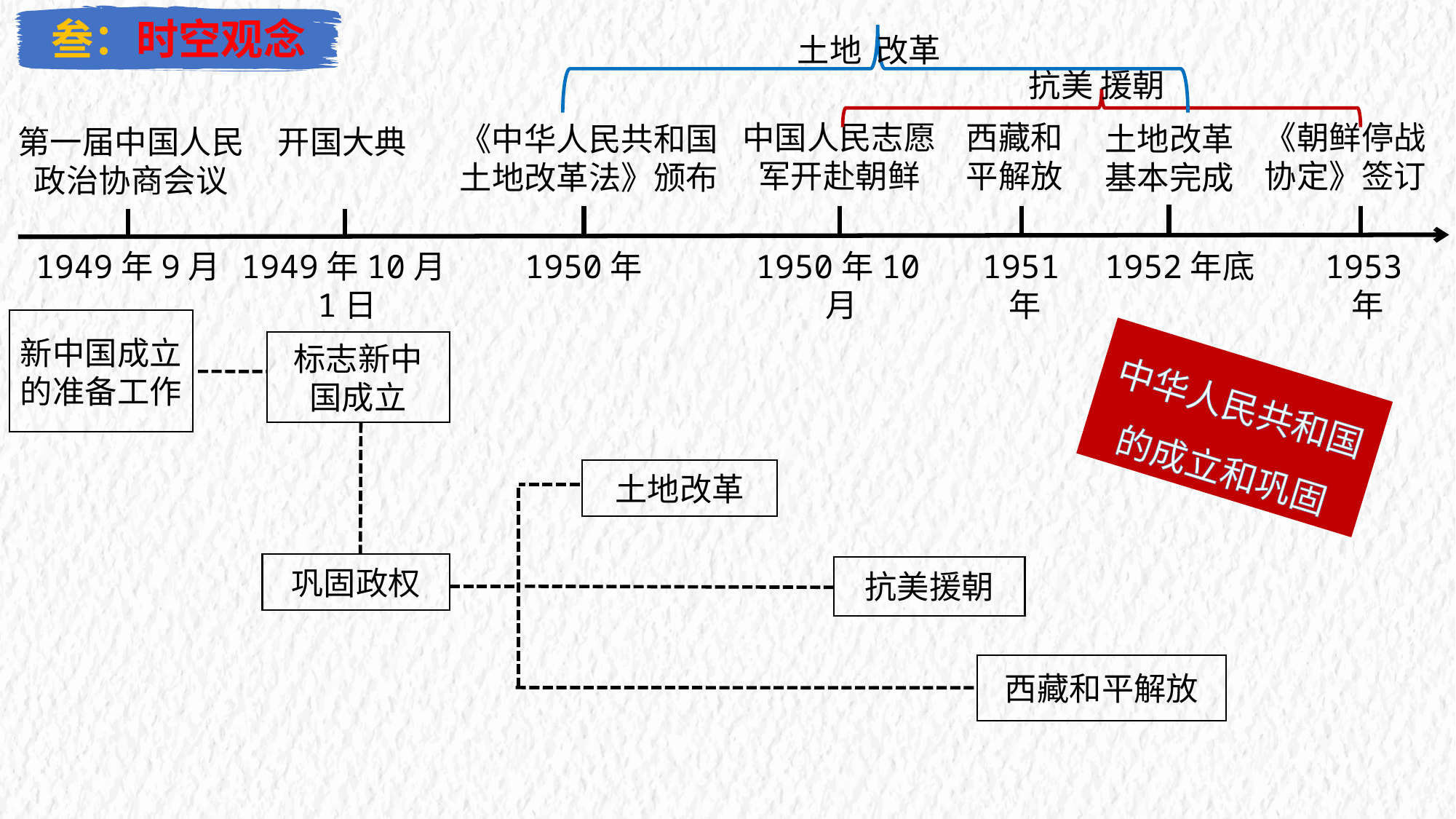

叁：时空观念

土地  改革

抗美 援朝
中国人民志愿军开赴朝鲜
西藏和平解放
《朝鲜停战协定》签订
《中华人民共和国土地改革法》颁布
土地改革基本完成
第一届中国人民政治协商会议
开国大典
1949年9月
1949年10月1日
1950年
1950年10月
1952年底
1951年
1953年
新中国成立的准备工作
标志新中国成立
中华人民共和国的成立和巩固
巩固政权
土地改革
抗美援朝
西藏和平解放